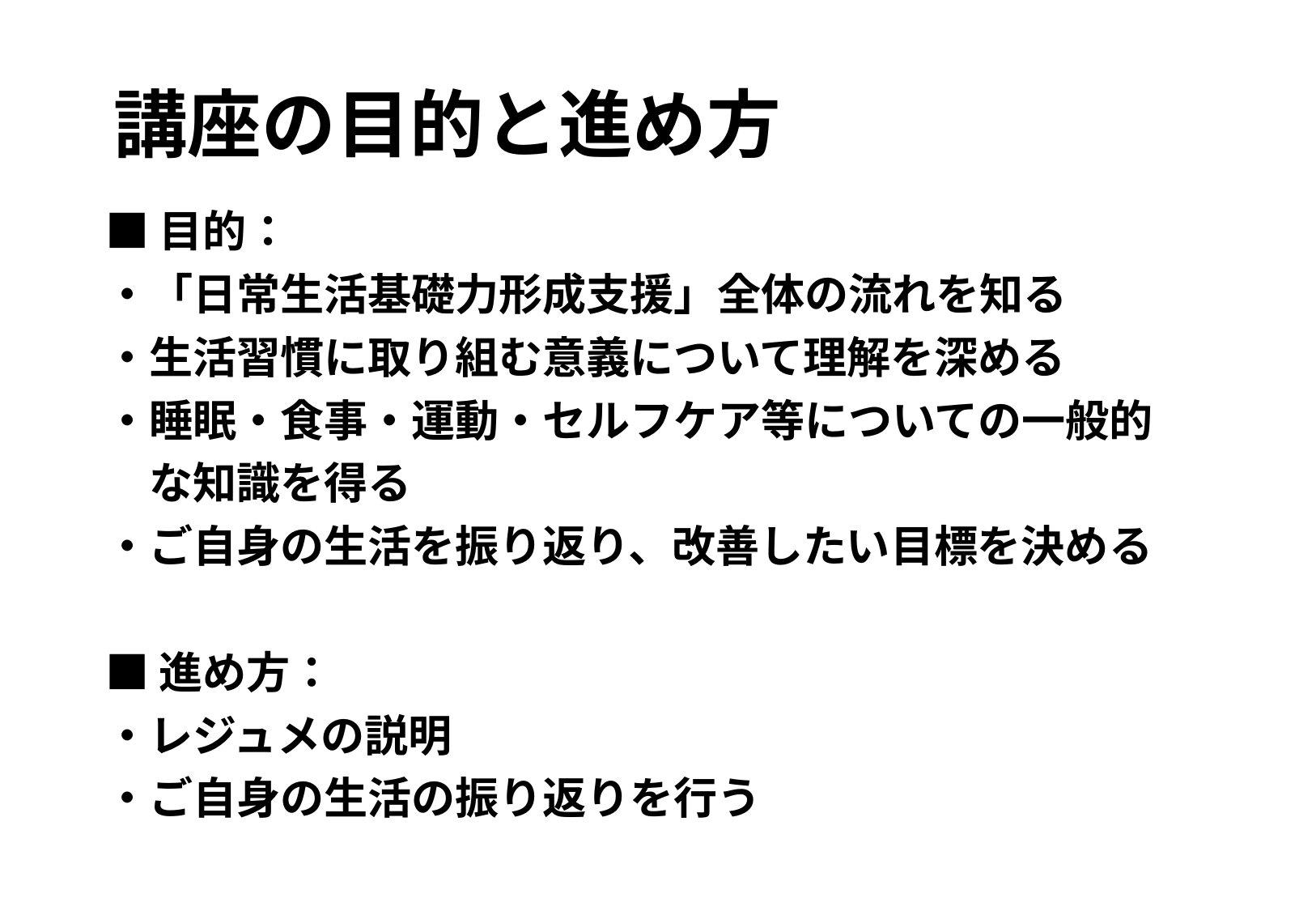

# 講座の目的と進め方
■目的：
・「日常生活基礎力形成支援」全体の流れを知る
・生活習慣に取り組む意義について理解を深める
・睡眠・食事・運動・セルフケア等についての一般的
　な知識を得る
・ご自身の生活を振り返り、改善したい目標を決める

■進め方：
・レジュメの説明
・ご自身の生活の振り返りを行う